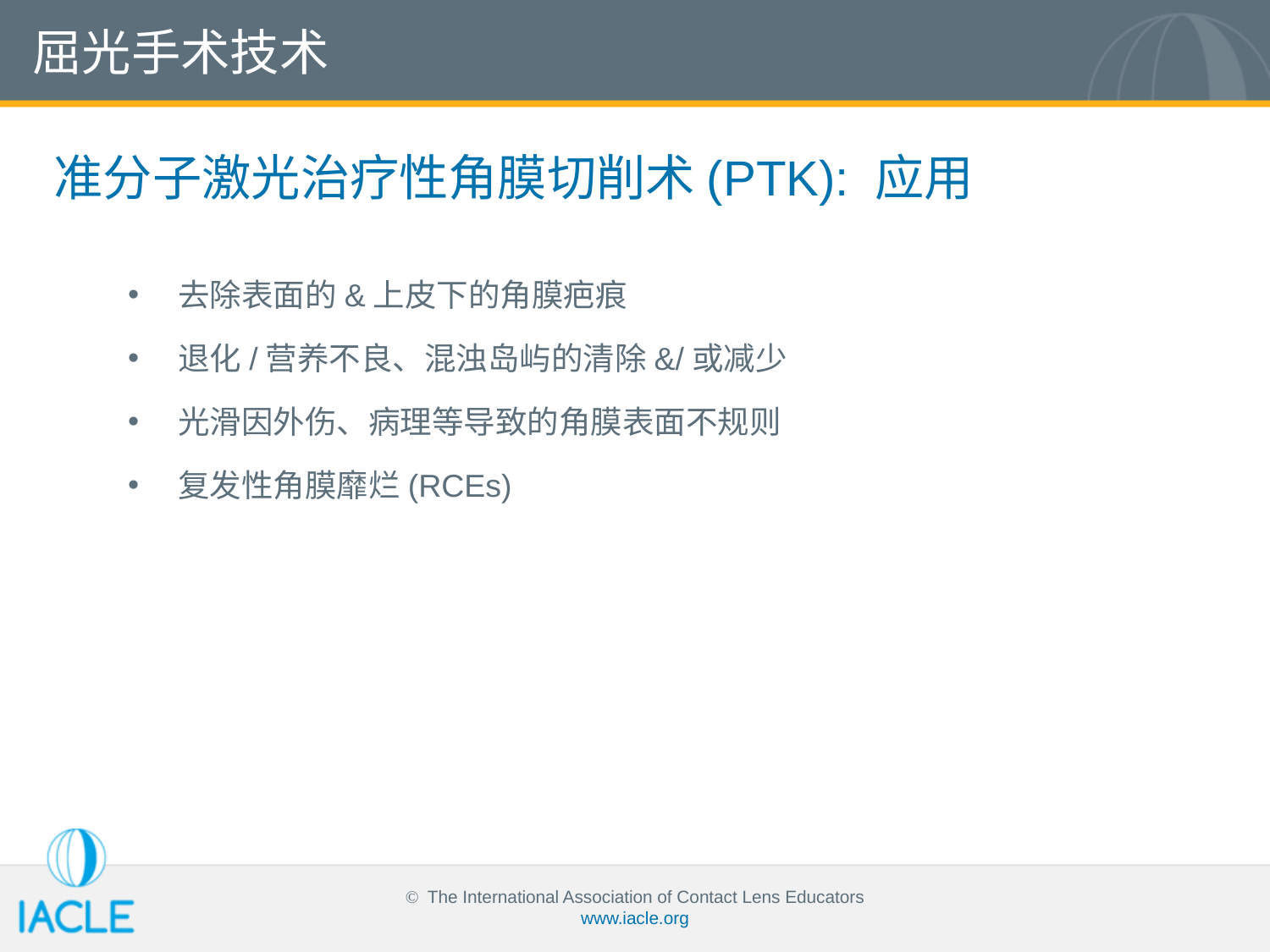

屈光手术技术
准分子激光治疗性角膜切削术(PTK): 应用
去除表面的&上皮下的角膜疤痕
退化/营养不良、混浊岛屿的清除&/或减少
光滑因外伤、病理等导致的角膜表面不规则
复发性角膜靡烂(RCEs)